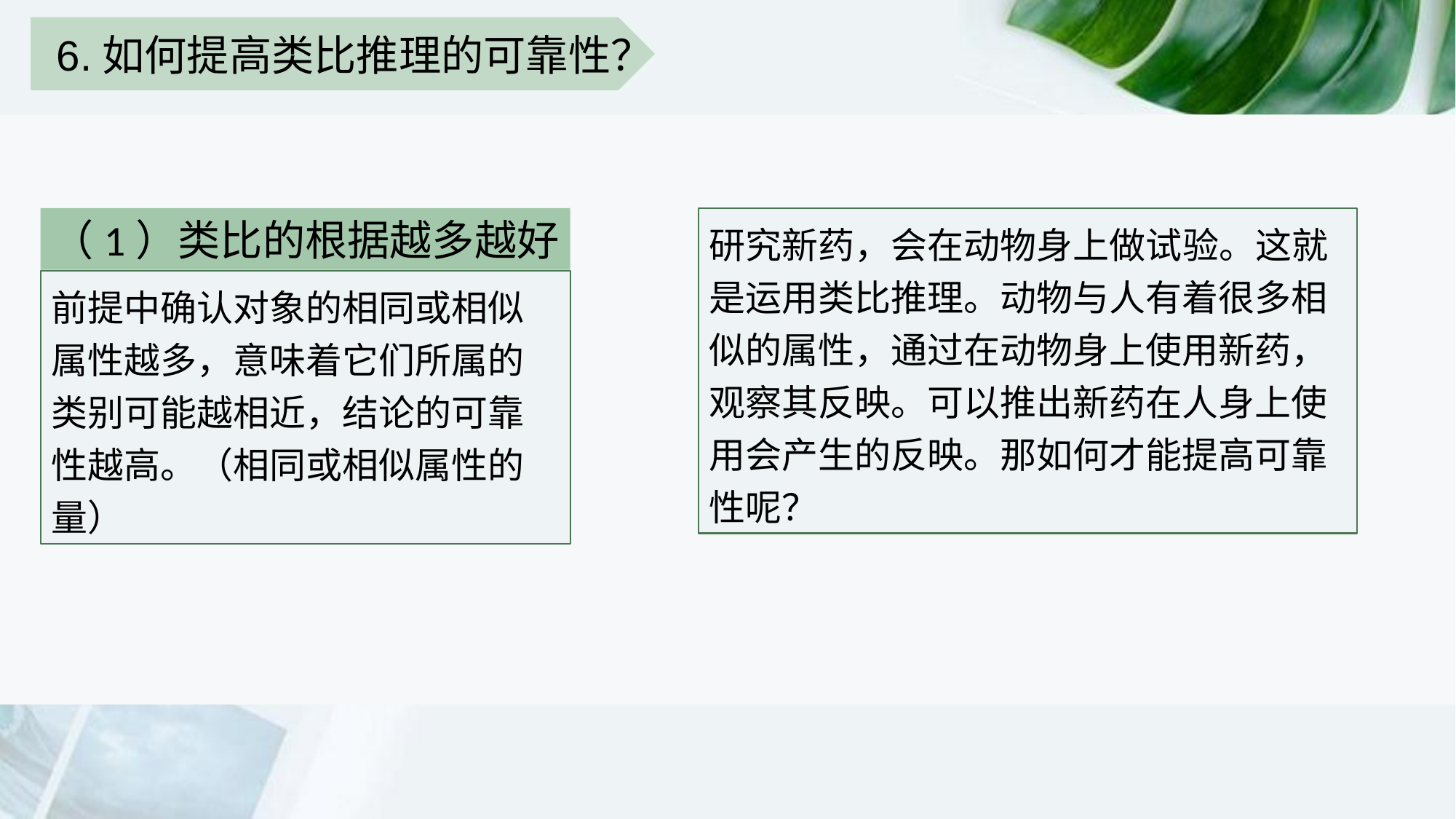

6.如何提高类比推理的可靠性？
（1）类比的根据越多越好
研究新药，会在动物身上做试验。这就是运用类比推理。动物与人有着很多相似的属性，通过在动物身上使用新药，观察其反映。可以推出新药在人身上使用会产生的反映。那如何才能提高可靠性呢？
前提中确认对象的相同或相似属性越多，意味着它们所属的类别可能越相近，结论的可靠性越高。（相同或相似属性的量）